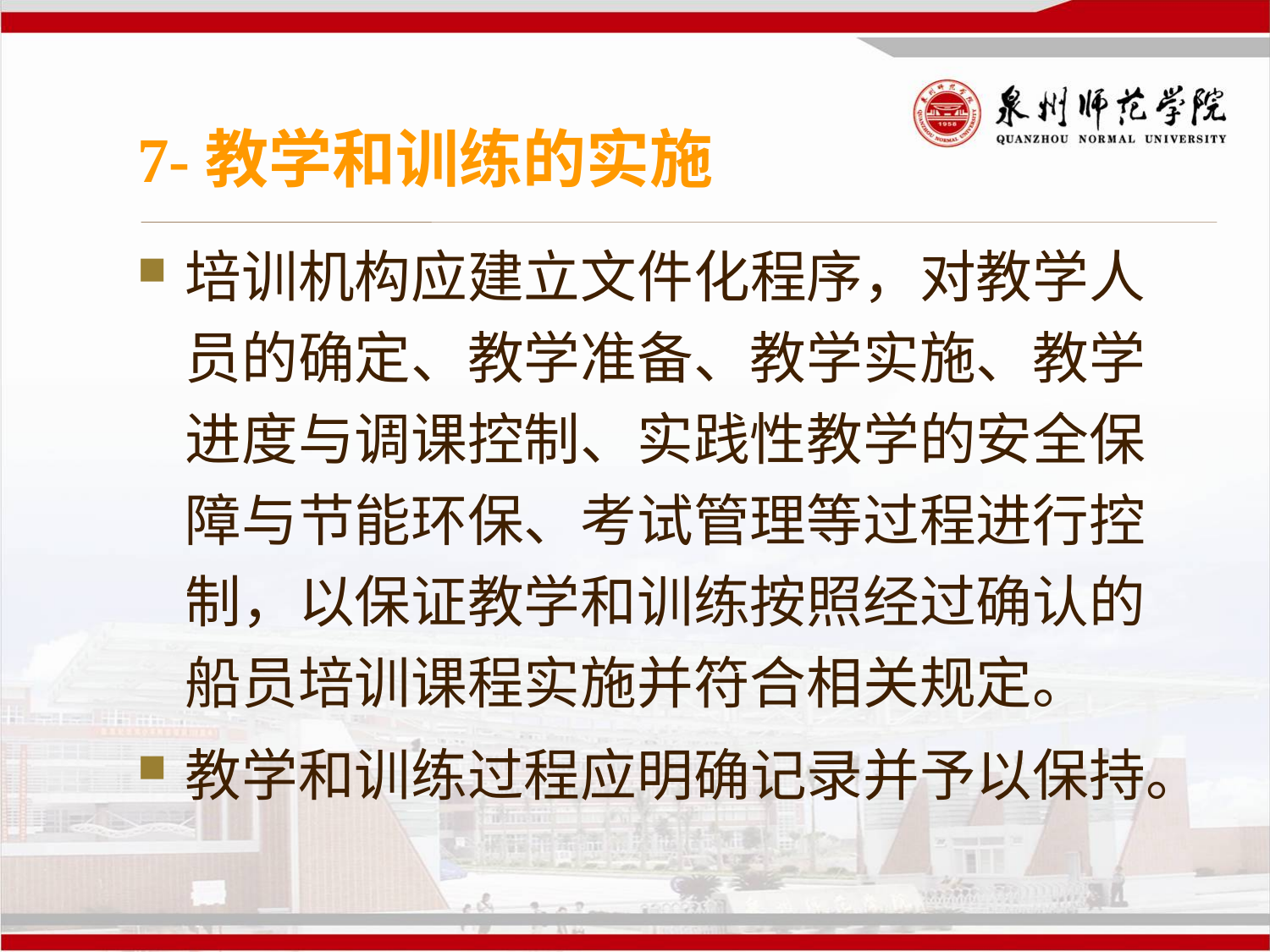

# 7-教学和训练的实施
培训机构应建立文件化程序，对教学人员的确定、教学准备、教学实施、教学进度与调课控制、实践性教学的安全保障与节能环保、考试管理等过程进行控制，以保证教学和训练按照经过确认的船员培训课程实施并符合相关规定。
教学和训练过程应明确记录并予以保持。